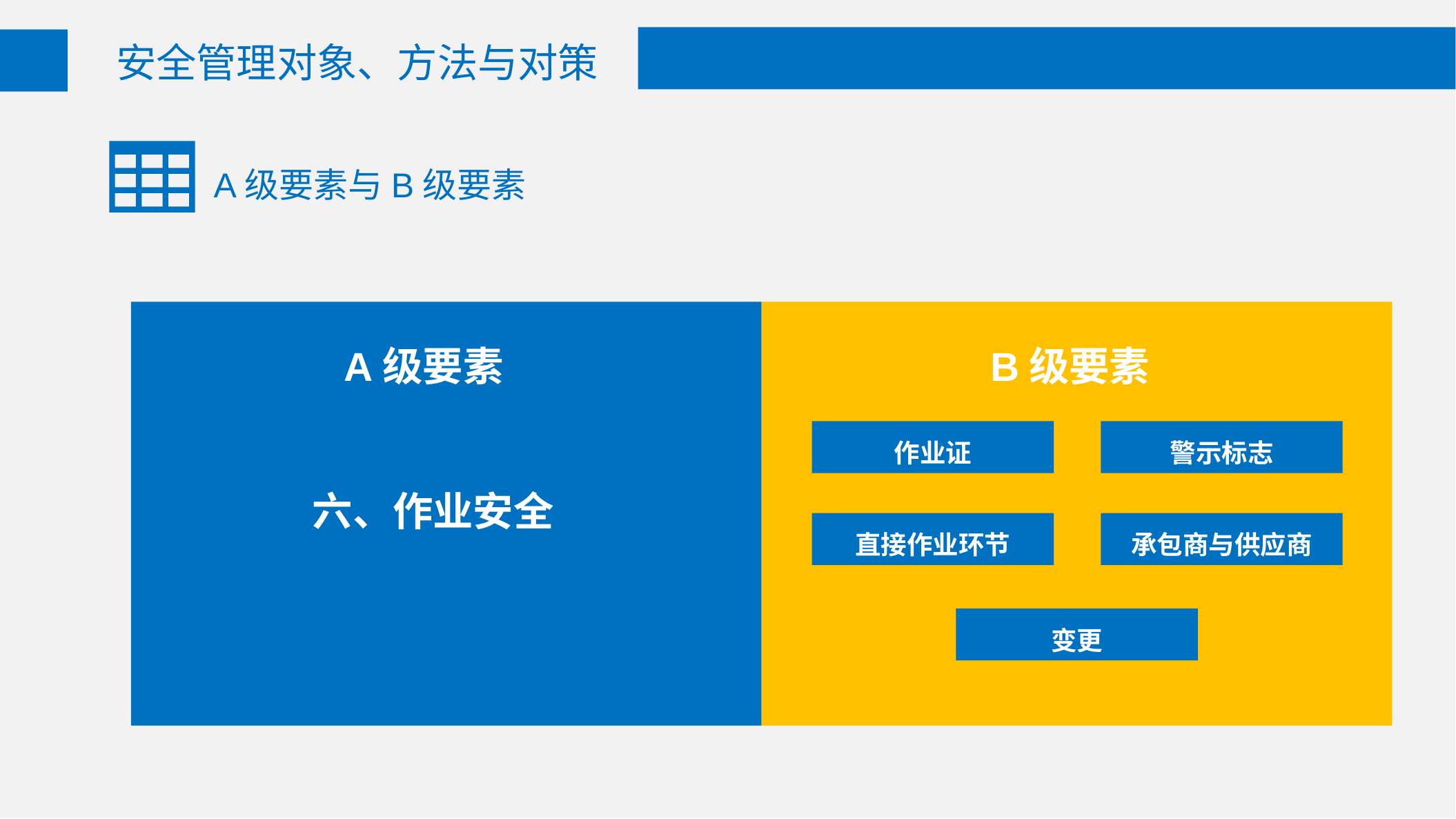

安全管理对象、方法与对策

A级要素与B级要素

A级要素
B级要素
作业证
警示标志
六、作业安全
直接作业环节
承包商与供应商
变更